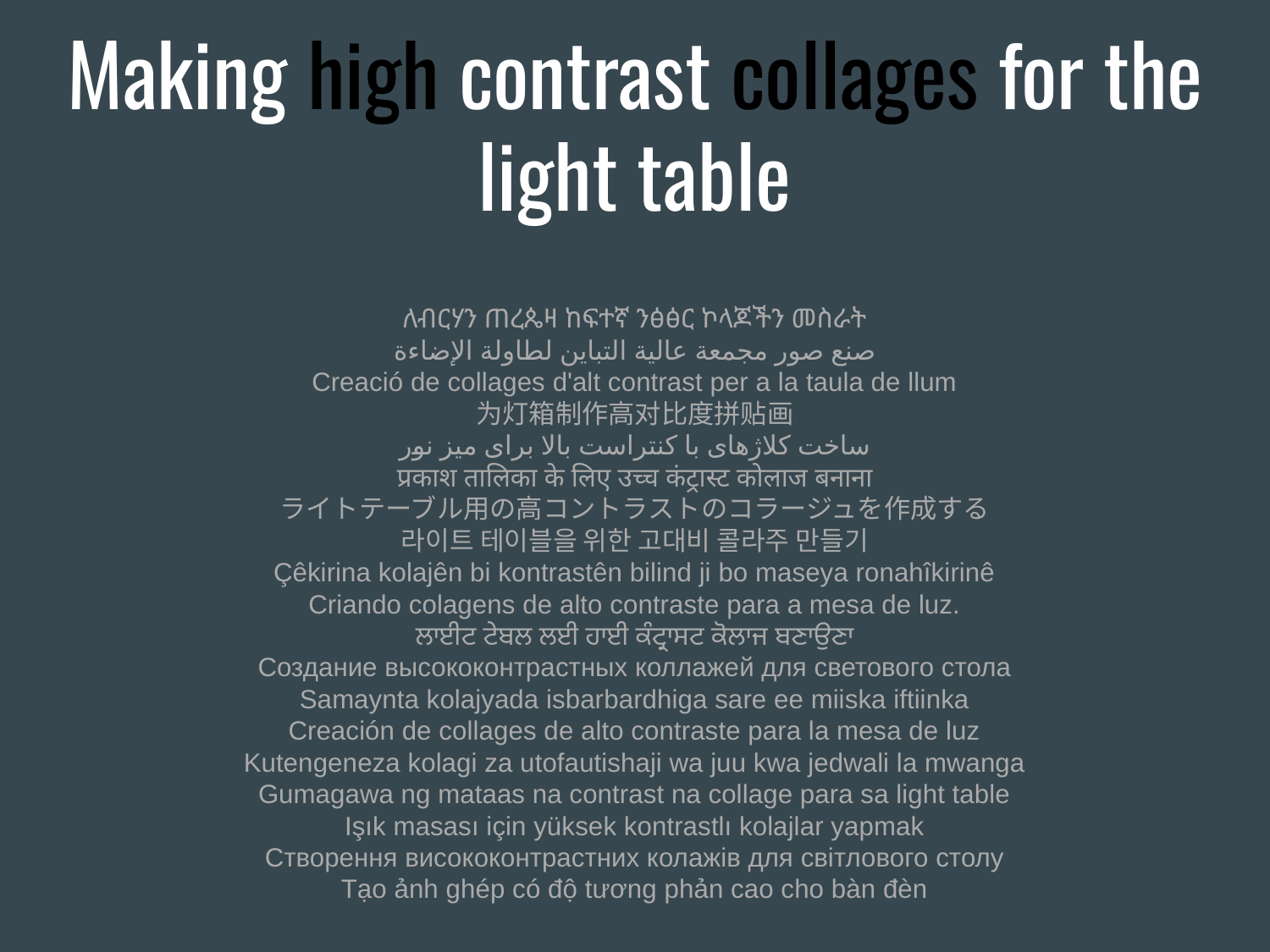

Making high contrast collages for the light table
ለብርሃን ጠረጴዛ ከፍተኛ ንፅፅር ኮላጆችን መስራት
صنع صور مجمعة عالية التباين لطاولة الإضاءة
Creació de collages d'alt contrast per a la taula de llum
为灯箱制作高对比度拼贴画
ساخت کلاژهای با کنتراست بالا برای میز نور
प्रकाश तालिका के लिए उच्च कंट्रास्ट कोलाज बनाना
ライトテーブル用の高コントラストのコラージュを作成する
라이트 테이블을 위한 고대비 콜라주 만들기
Çêkirina kolajên bi kontrastên bilind ji bo maseya ronahîkirinê
Criando colagens de alto contraste para a mesa de luz.
ਲਾਈਟ ਟੇਬਲ ਲਈ ਹਾਈ ਕੰਟ੍ਰਾਸਟ ਕੋਲਾਜ ਬਣਾਉਣਾ
Создание высококонтрастных коллажей для светового стола
Samaynta kolajyada isbarbardhiga sare ee miiska iftiinka
Creación de collages de alto contraste para la mesa de luz
Kutengeneza kolagi za utofautishaji wa juu kwa jedwali la mwanga
Gumagawa ng mataas na contrast na collage para sa light table
Işık masası için yüksek kontrastlı kolajlar yapmak
Створення висококонтрастних колажів для світлового столу
Tạo ảnh ghép có độ tương phản cao cho bàn đèn